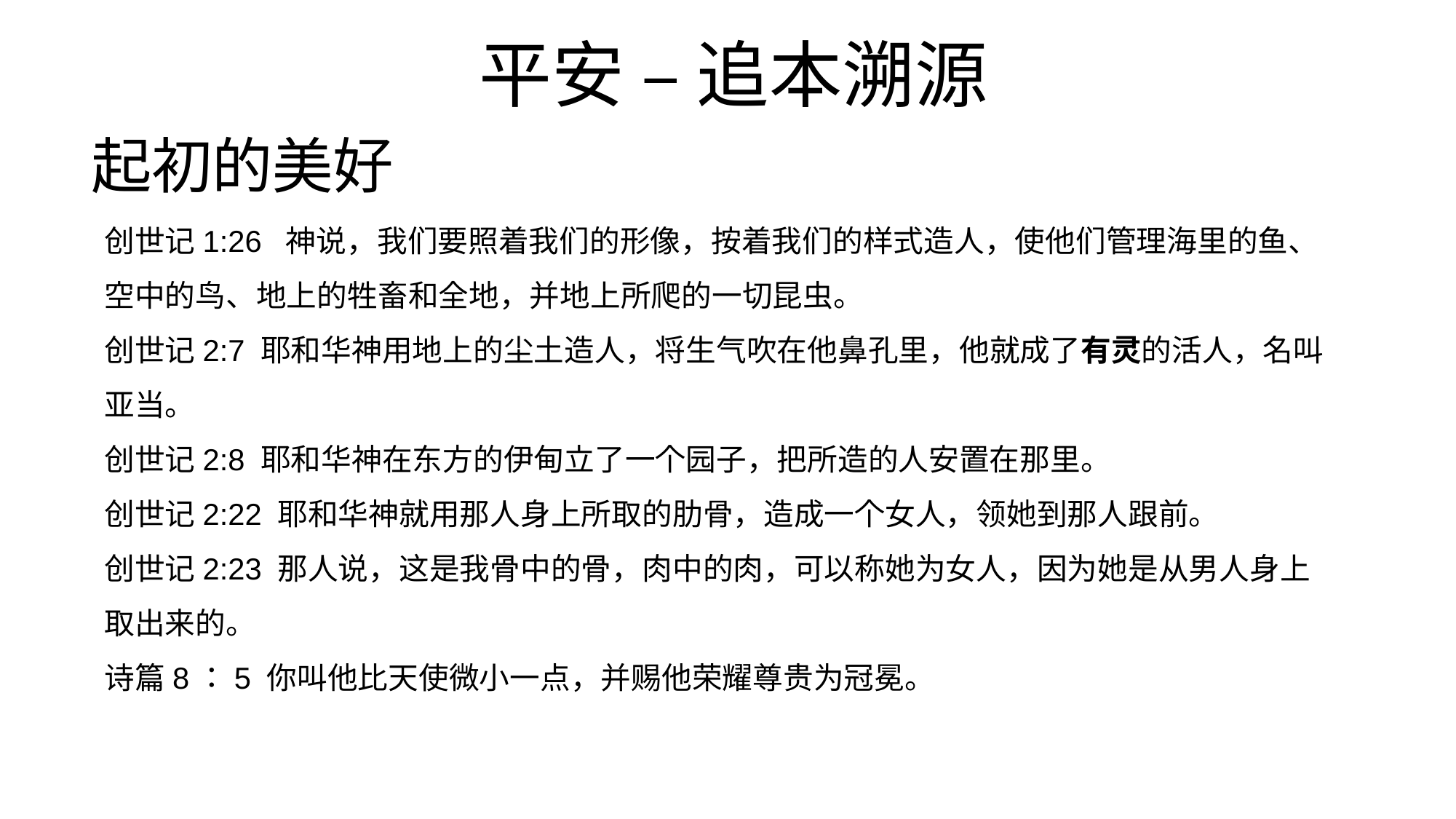

平安 – 追本溯源
起初的美好
创世记1:26  神说，我们要照着我们的形像，按着我们的样式造人，使他们管理海里的鱼、空中的鸟、地上的牲畜和全地，并地上所爬的一切昆虫。
创世记2:7 耶和华神用地上的尘土造人，将生气吹在他鼻孔里，他就成了有灵的活人，名叫亚当。
创世记2:8 耶和华神在东方的伊甸立了一个园子，把所造的人安置在那里。
创世记2:22 耶和华神就用那人身上所取的肋骨，造成一个女人，领她到那人跟前。
创世记2:23 那人说，这是我骨中的骨，肉中的肉，可以称她为女人，因为她是从男人身上取出来的。
诗篇8：5 你叫他比天使微小一点，并赐他荣耀尊贵为冠冕。